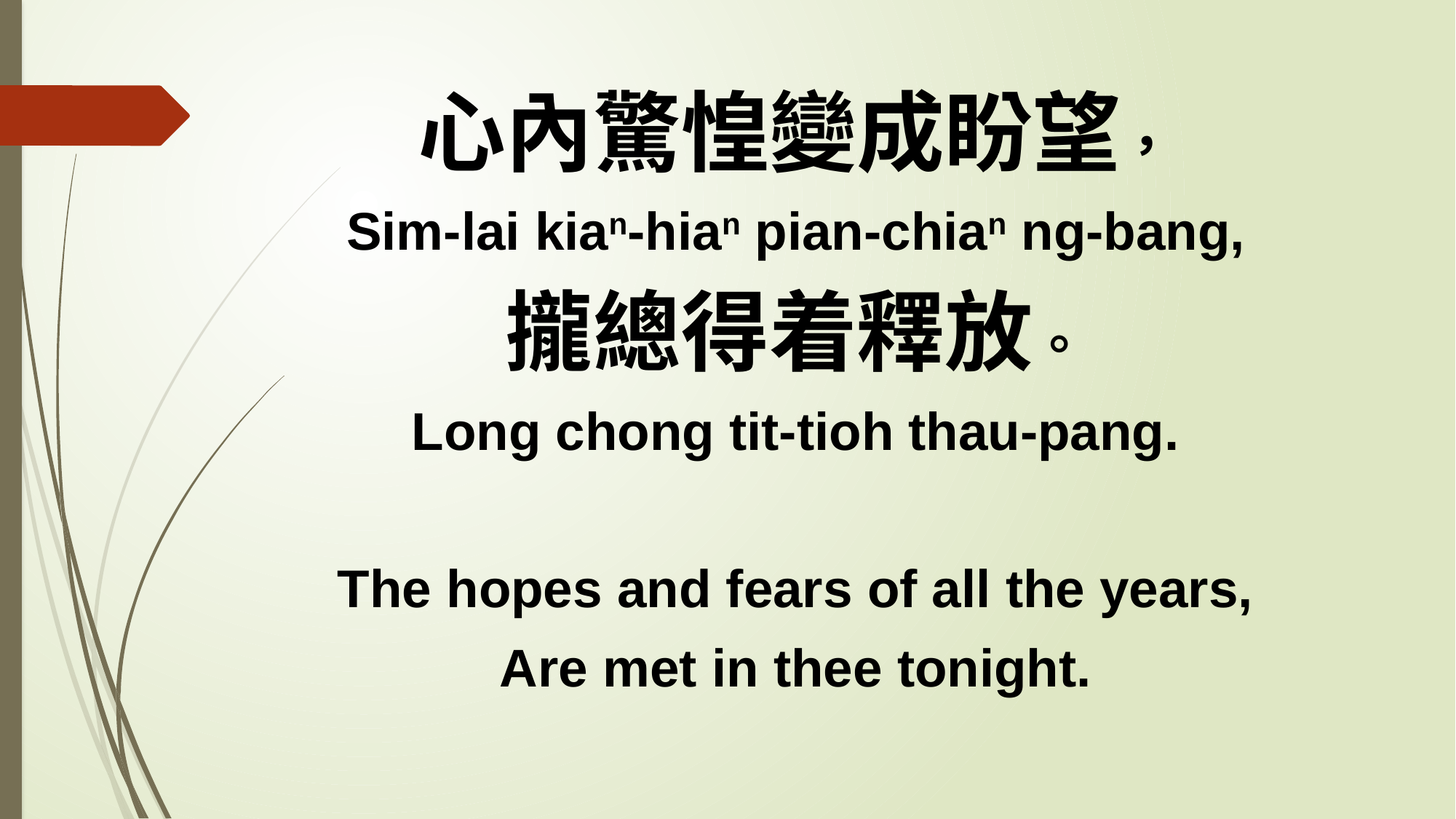

心內驚惶變成盼望，
Sim-lai kian-hian pian-chian ng-bang,
攏總得着釋放。
Long chong tit-tioh thau-pang.

The hopes and fears of all the years,
Are met in thee tonight.